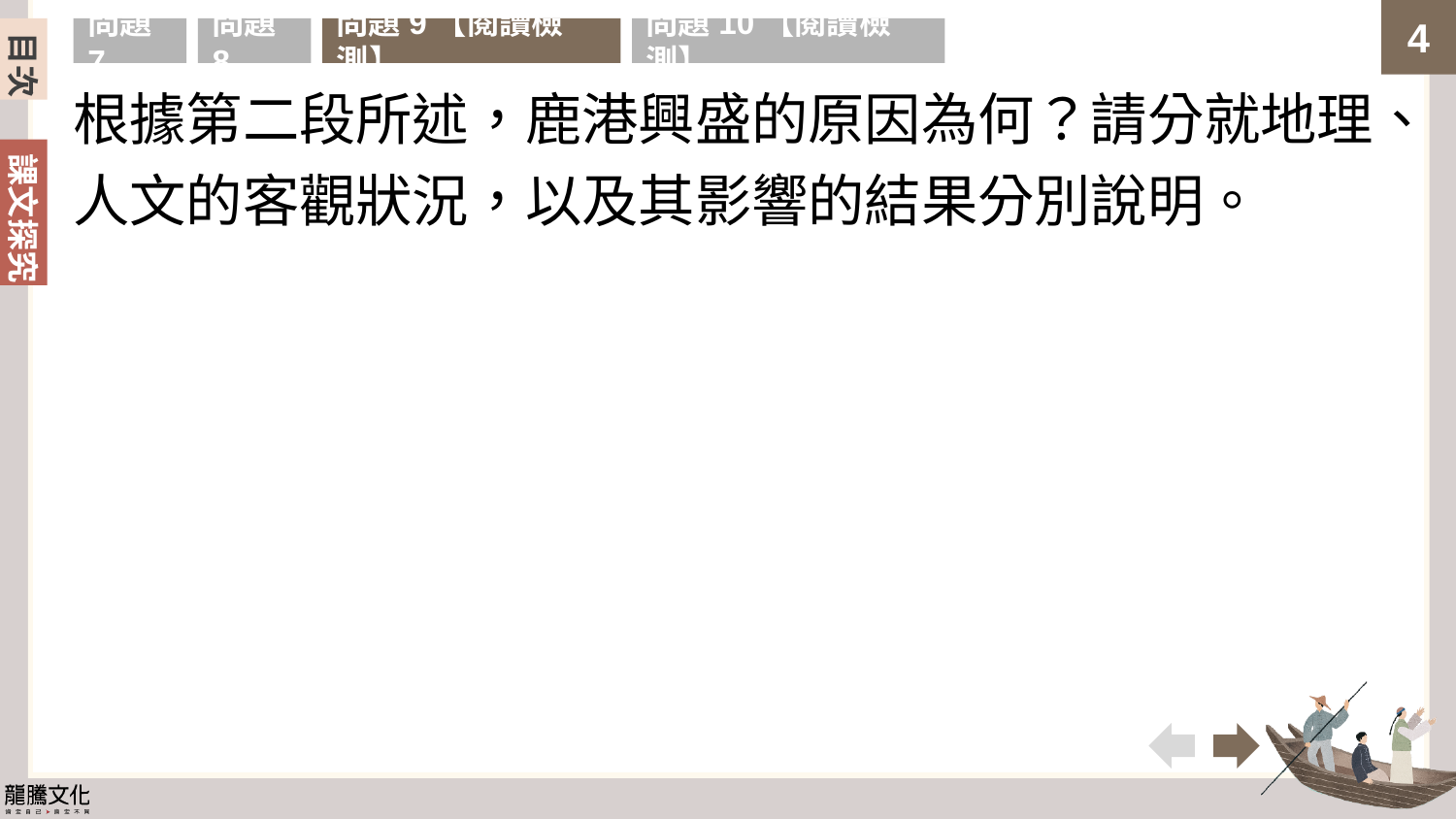

目次
問題7
問題8
問題9【閱讀檢測】
問題10【閱讀檢測】
根據第二段所述，鹿港興盛的原因為何？請分就地理、人文的客觀狀況，以及其影響的結果分別說明。